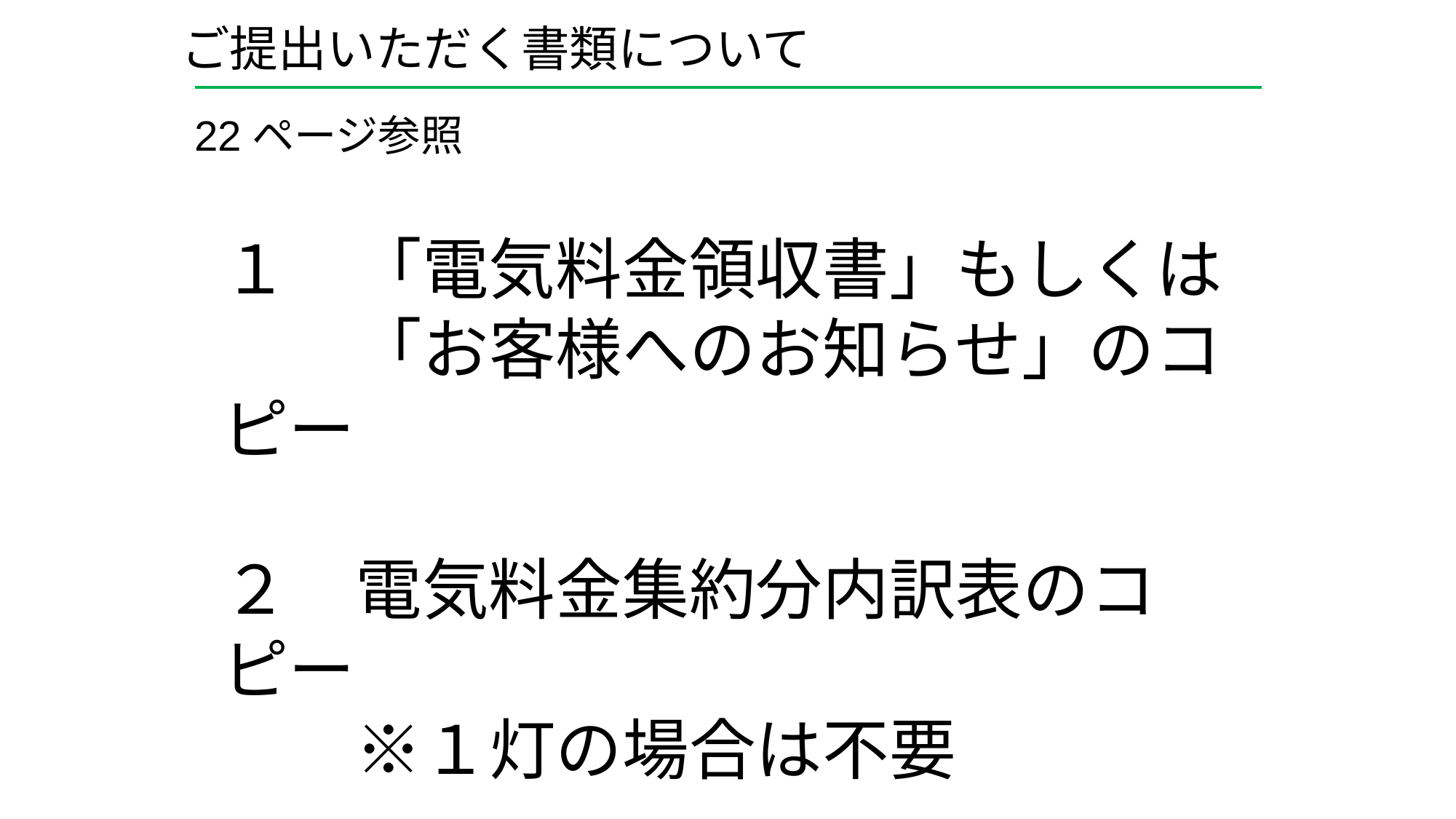

ご提出いただく書類について
22ページ参照
１　「電気料金領収書」もしくは
　　「お客様へのお知らせ」のコピー

２　電気料金集約分内訳表のコピー
　　※１灯の場合は不要